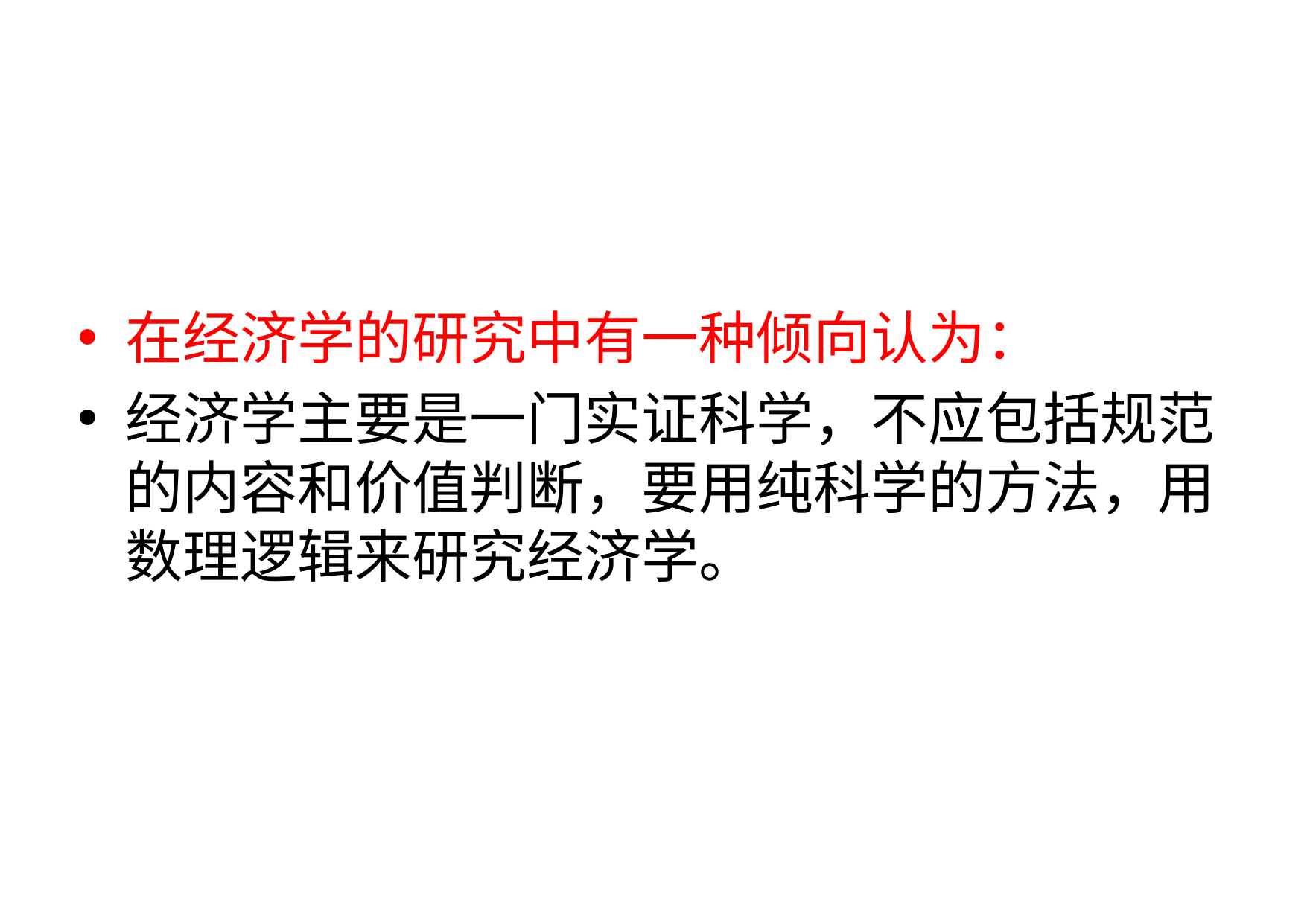

#

在经济学的研究中有一种倾向认为：
经济学主要是一门实证科学，不应包括规范的内容和价值判断，要用纯科学的方法，用数理逻辑来研究经济学。